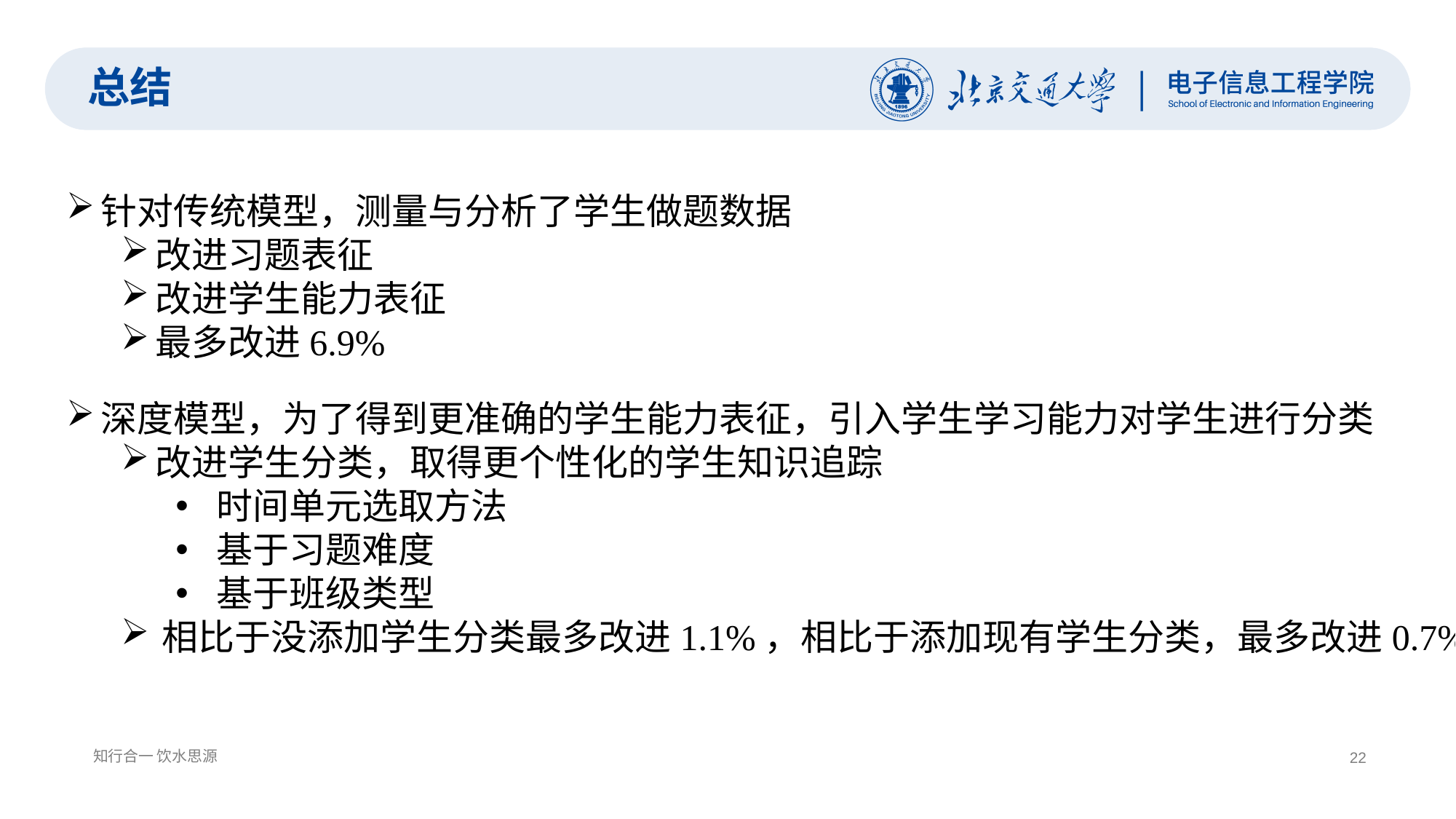

总结

针对传统模型，测量与分析了学生做题数据
改进习题表征
改进学生能力表征
最多改进6.9%

深度模型，为了得到更准确的学生能力表征，引入学生学习能力对学生进行分类
改进学生分类，取得更个性化的学生知识追踪
时间单元选取方法
基于习题难度
基于班级类型
相比于没添加学生分类最多改进1.1%，相比于添加现有学生分类，最多改进0.7%
22
知行合一 饮水思源